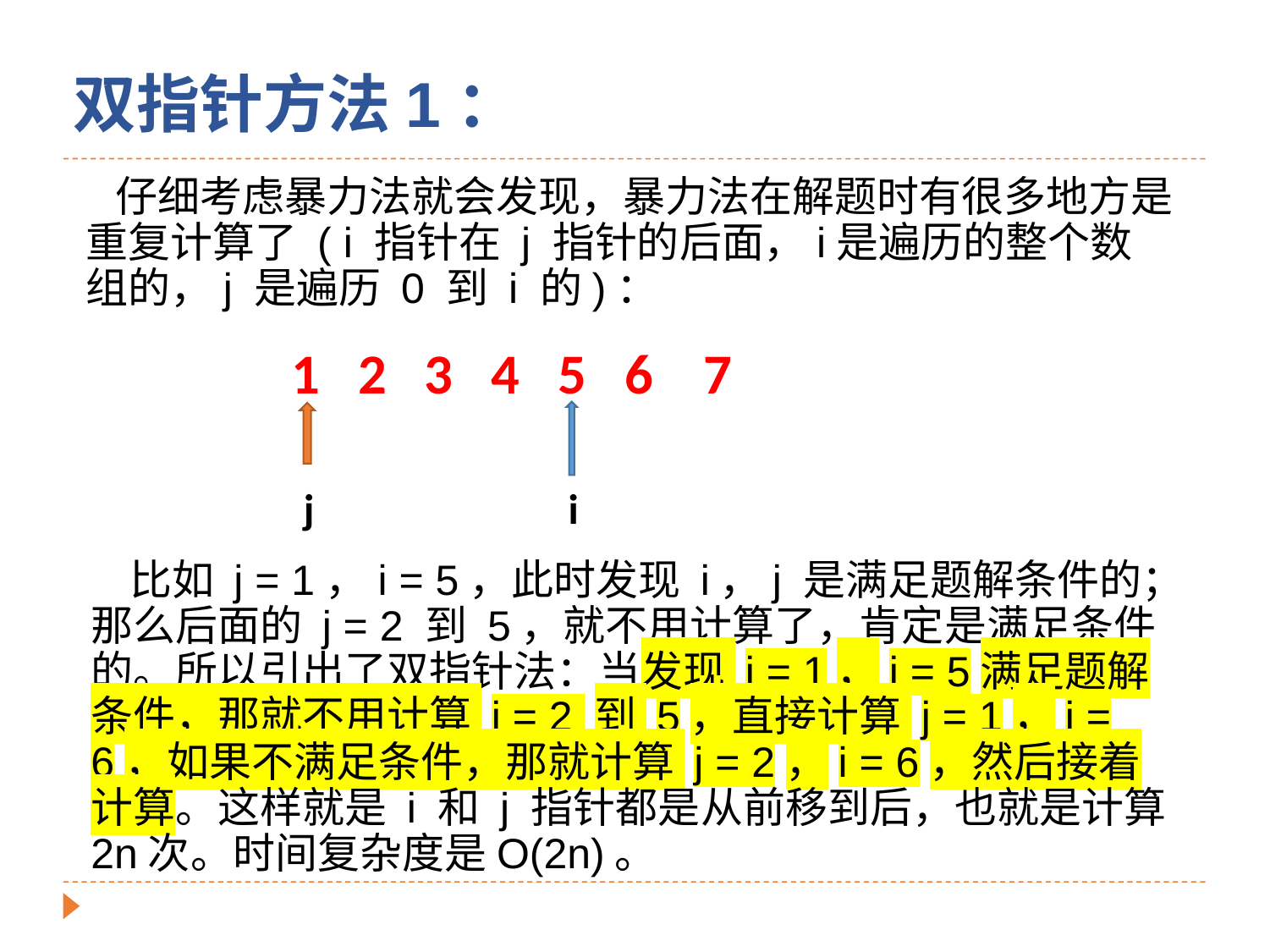

双指针方法1：
  仔细考虑暴力法就会发现，暴力法在解题时有很多地方是重复计算了 ( i 指针在 j 指针的后面，i是遍历的整个数组的，j 是遍历 0 到 i 的)：
1   2   3   4   5   6    7

 i

 j
   比如 j = 1，i = 5，此时发现 i，j 是满足题解条件的；那么后面的 j = 2 到 5，就不用计算了，肯定是满足条件的。所以引出了双指针法：当发现 j = 1，i = 5满足题解条件，那就不用计算 j = 2 到 5，直接计算 j = 1，i = 6，如果不满足条件，那就计算 j = 2，i = 6，然后接着计算。这样就是 i 和 j 指针都是从前移到后，也就是计算2n次。时间复杂度是O(2n)。